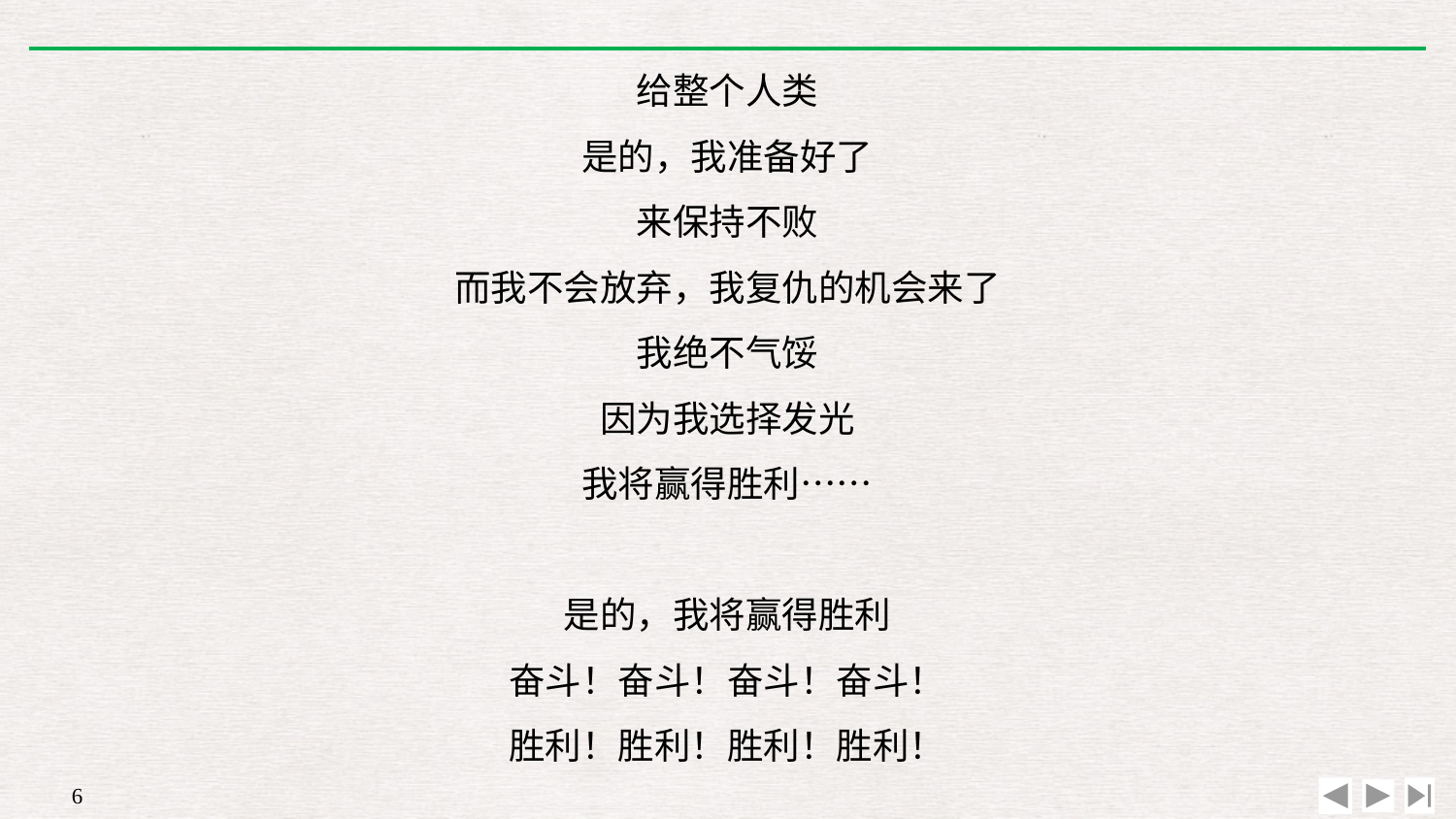

给整个人类
是的，我准备好了
来保持不败
而我不会放弃，我复仇的机会来了
我绝不气馁
因为我选择发光
我将赢得胜利……

是的，我将赢得胜利
奋斗！奋斗！奋斗！奋斗！
胜利！胜利！胜利！胜利！